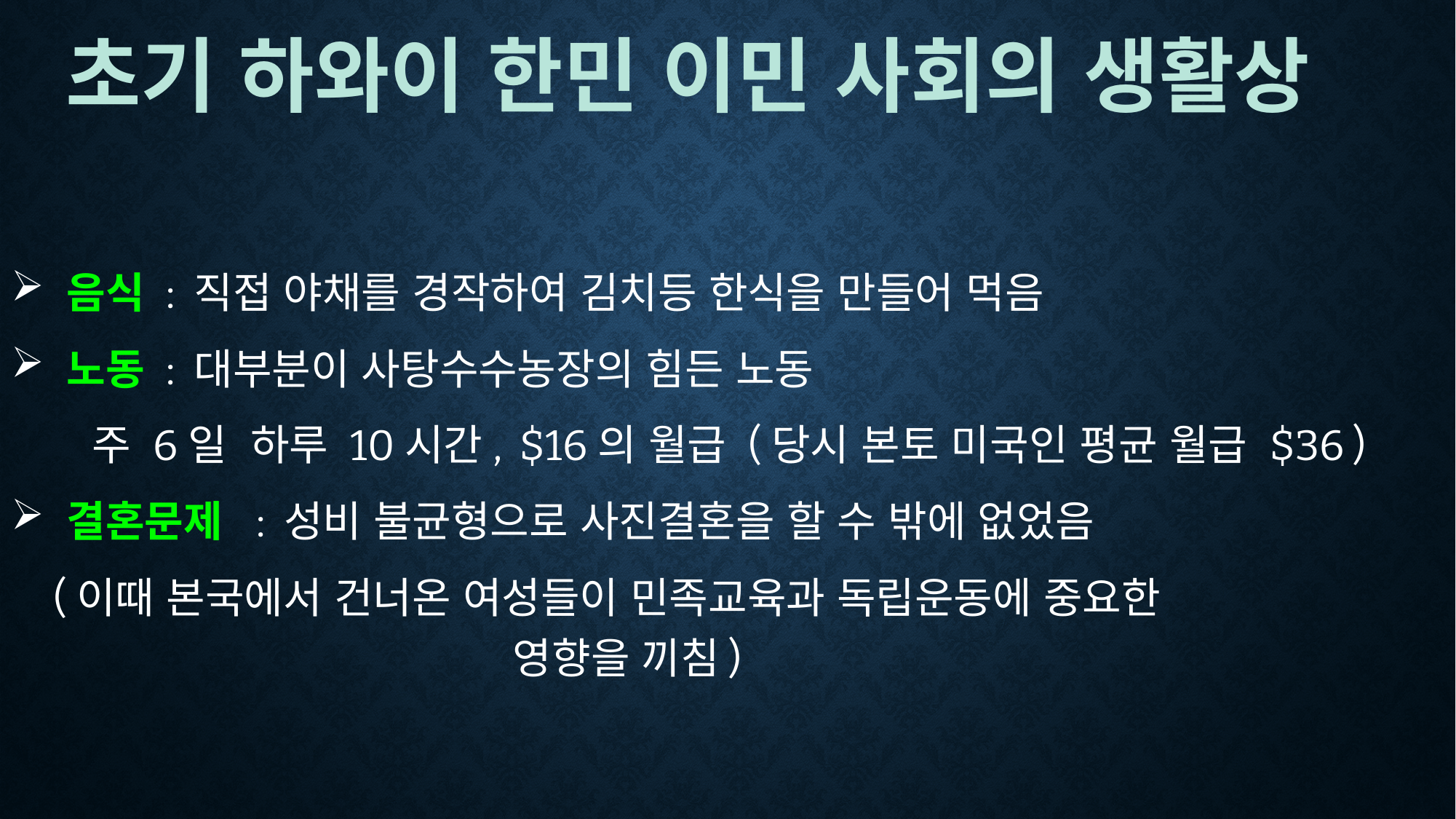

# 초기 하와이 한민 이민 사회의 생활상
 음식 : 직접 야채를 경작하여 김치등 한식을 만들어 먹음
 노동 : 대부분이 사탕수수농장의 힘든 노동
      주 6일  하루 10시간,  $16의 월급 (당시 본토 미국인 평균 월급 $36 )
 결혼문제  : 성비 불균형으로 사진결혼을 할 수 밖에 없었음
     (이때 본국에서 건너온 여성들이 민족교육과 독립운동에 중요한                                                        영향을 끼침)